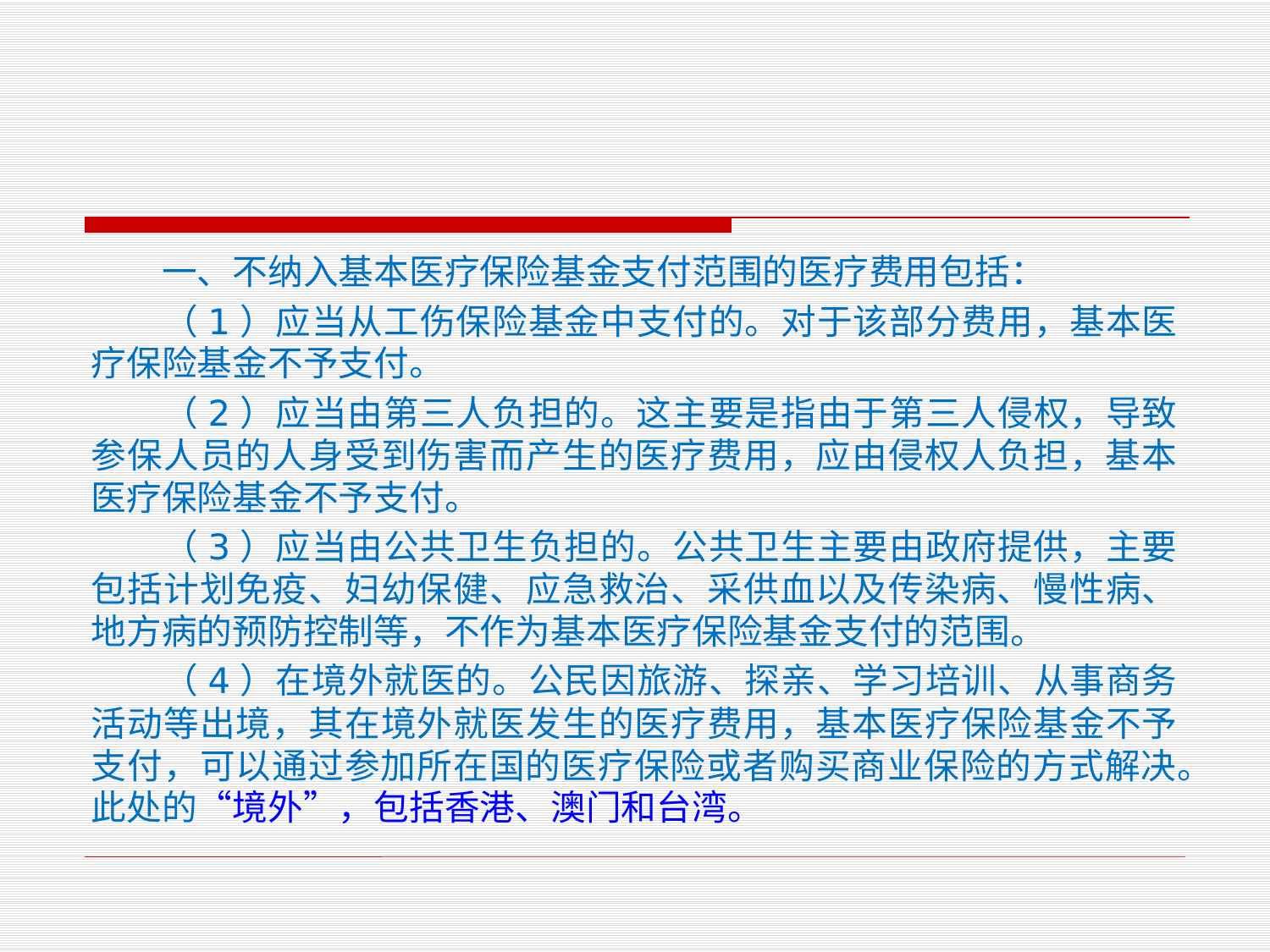

一、不纳入基本医疗保险基金支付范围的医疗费用包括：
　　（1）应当从工伤保险基金中支付的。对于该部分费用，基本医疗保险基金不予支付。
　　（2）应当由第三人负担的。这主要是指由于第三人侵权，导致参保人员的人身受到伤害而产生的医疗费用，应由侵权人负担，基本医疗保险基金不予支付。
　　（3）应当由公共卫生负担的。公共卫生主要由政府提供，主要包括计划免疫、妇幼保健、应急救治、采供血以及传染病、慢性病、地方病的预防控制等，不作为基本医疗保险基金支付的范围。
　　（4）在境外就医的。公民因旅游、探亲、学习培训、从事商务活动等出境，其在境外就医发生的医疗费用，基本医疗保险基金不予支付，可以通过参加所在国的医疗保险或者购买商业保险的方式解决。此处的“境外”，包括香港、澳门和台湾。